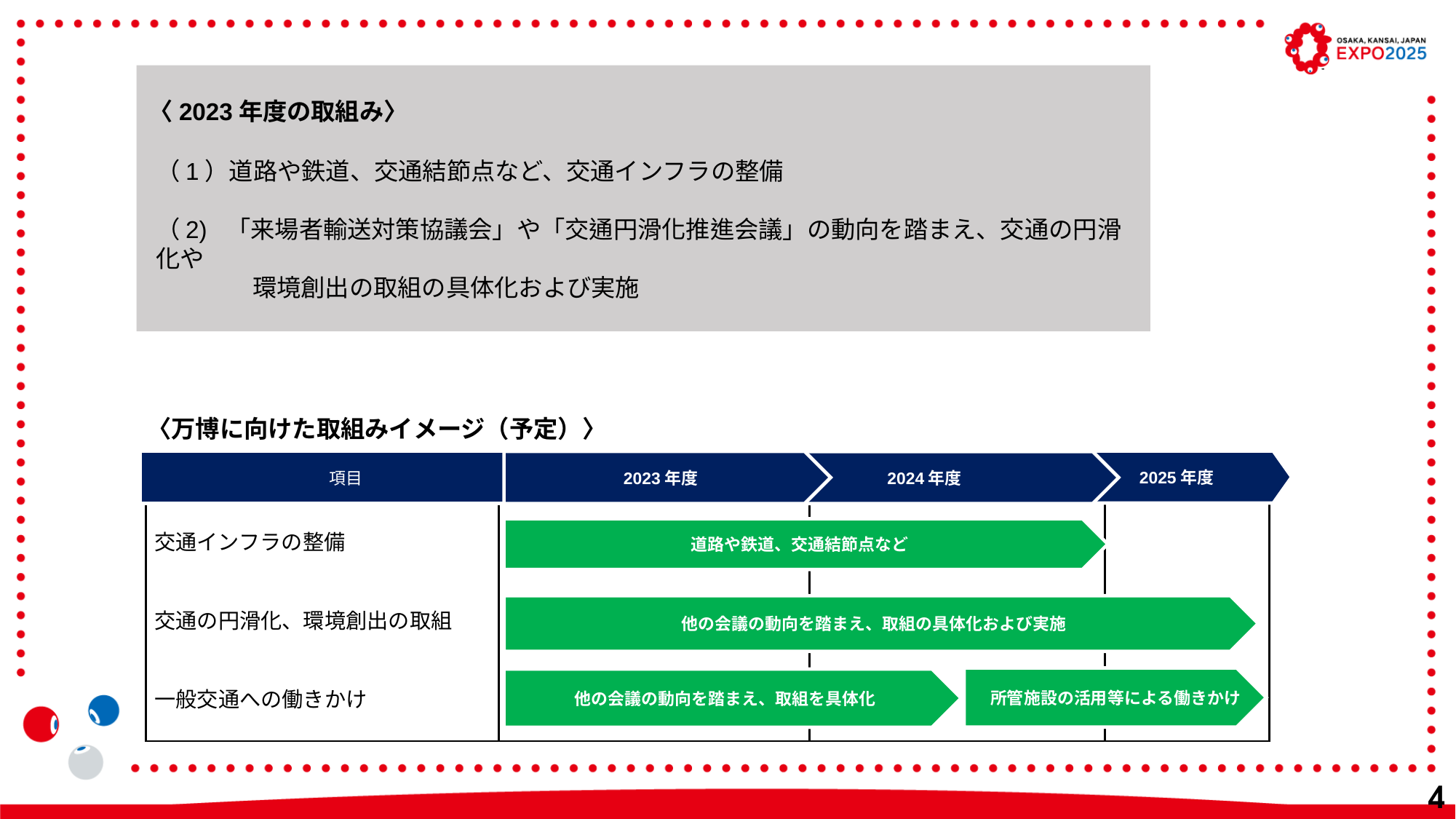

〈2023年度の取組み〉
（1）道路や鉄道、交通結節点など、交通インフラの整備

（2)  「来場者輸送対策協議会」や「交通円滑化推進会議」の動向を踏まえ、交通の円滑化や
　　　　環境創出の取組の具体化および実施
〈万博に向けた取組みイメージ（予定）〉
2025年度
2023年度
項目
2024年度

| 交通インフラの整備 交通の円滑化、環境創出の取組 一般交通への働きかけ |  |  |  |
| --- | --- | --- | --- |
道路や鉄道、交通結節点など
他の会議の動向を踏まえ、取組の具体化および実施
所管施設の活用等による働きかけ
他の会議の動向を踏まえ、取組を具体化
43